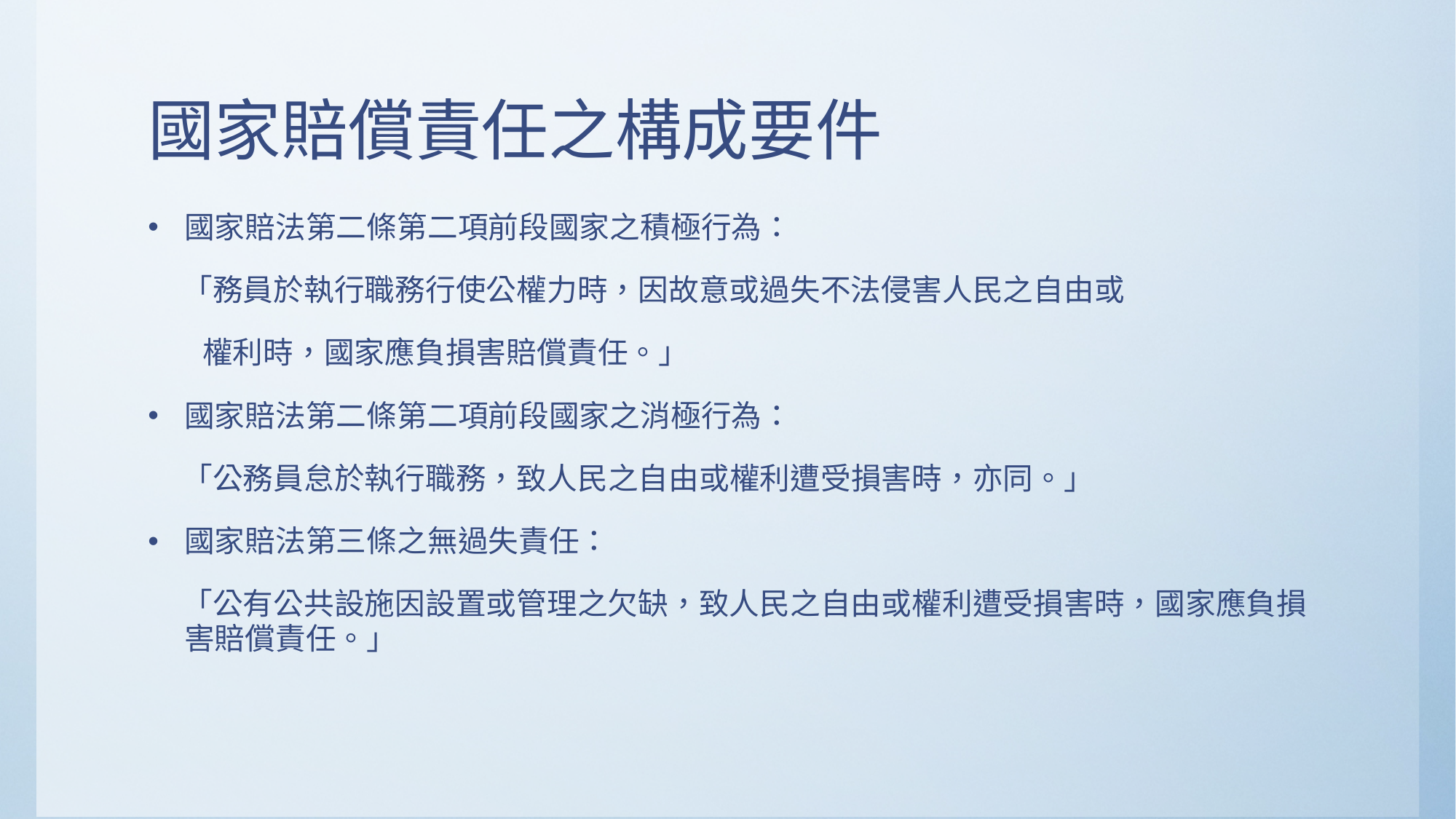

國家賠償責任之構成要件
國家賠法第二條第二項前段國家之積極行為：
    「務員於執行職務行使公權力時，因故意或過失不法侵害人民之自由或
       權利時，國家應負損害賠償責任。」
國家賠法第二條第二項前段國家之消極行為：
    「公務員怠於執行職務，致人民之自由或權利遭受損害時，亦同。」
國家賠法第三條之無過失責任：
    「公有公共設施因設置或管理之欠缺，致人民之自由或權利遭受損害時，國家應負損害賠償責任。」